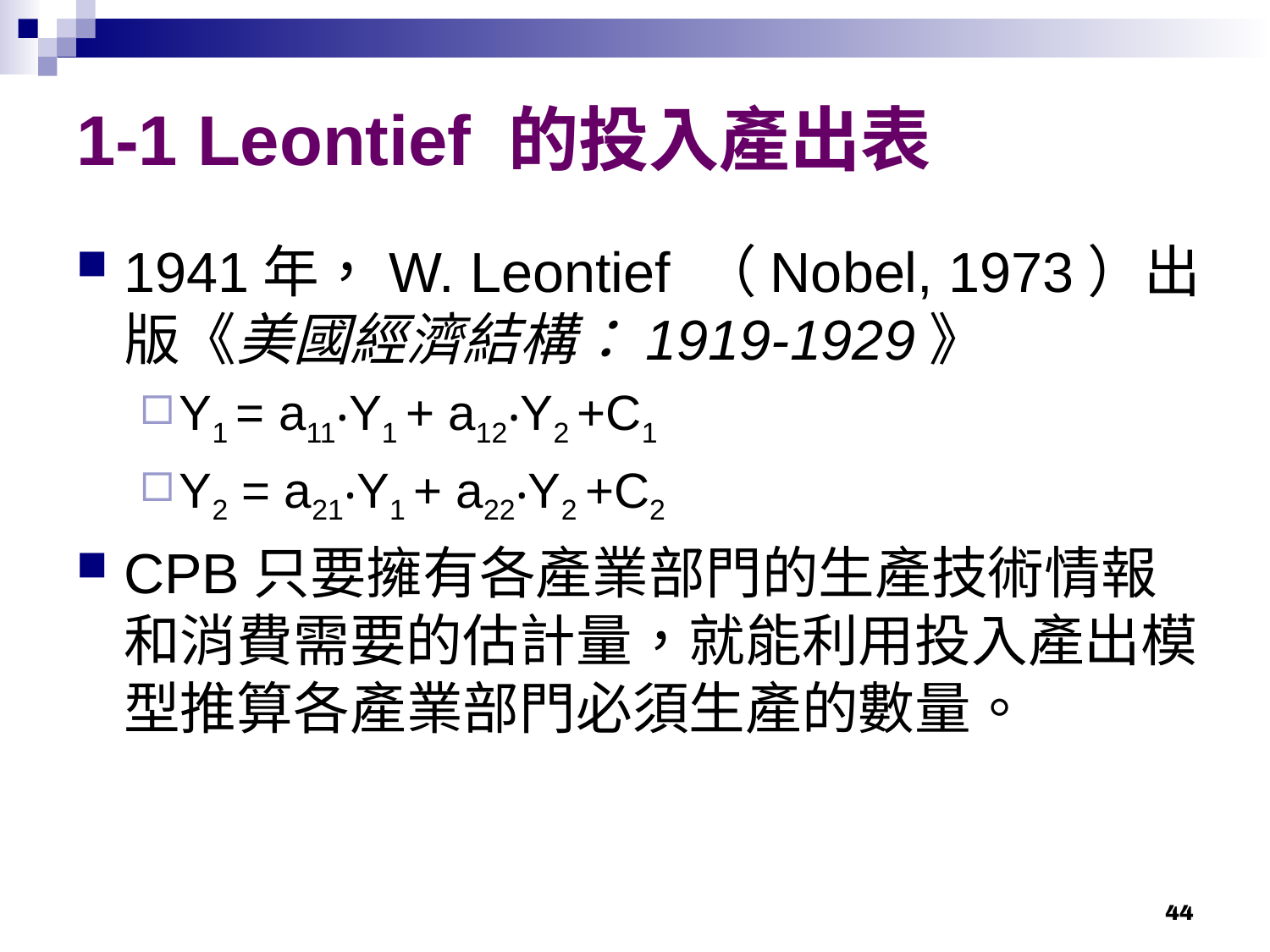

# 1-1 Leontief 的投入產出表
1941年，W. Leontief （Nobel, 1973）出版《美國經濟結構：1919-1929》
Y1 = a11‧Y1 + a12‧Y2 +C1
Y2 = a21‧Y1 + a22‧Y2 +C2
CPB只要擁有各產業部門的生產技術情報和消費需要的估計量，就能利用投入產出模型推算各產業部門必須生產的數量。

44